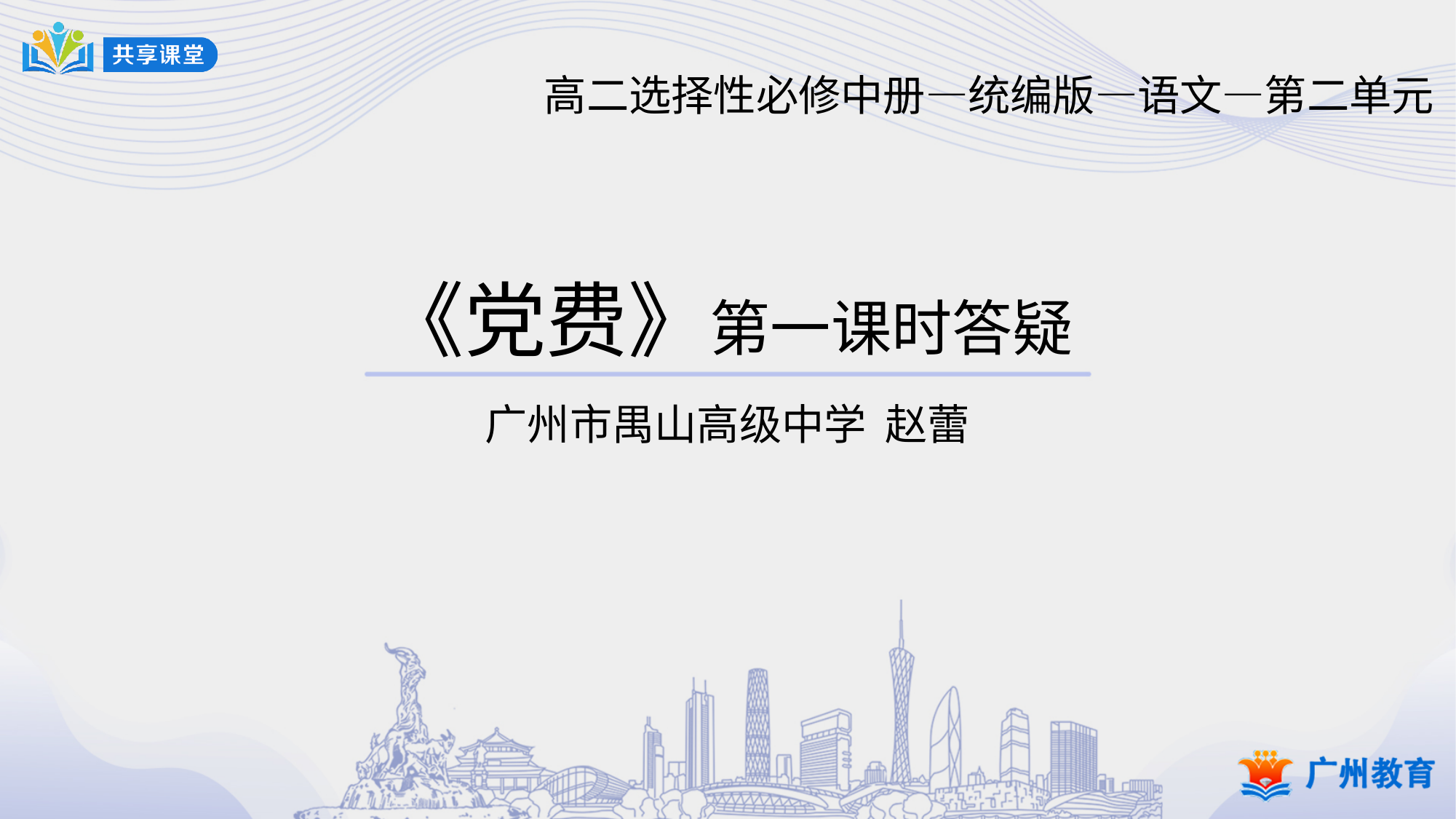

# 高二选择性必修中册—统编版—语文—第二单元
《党费》第一课时答疑
广州市禺山高级中学  赵蕾